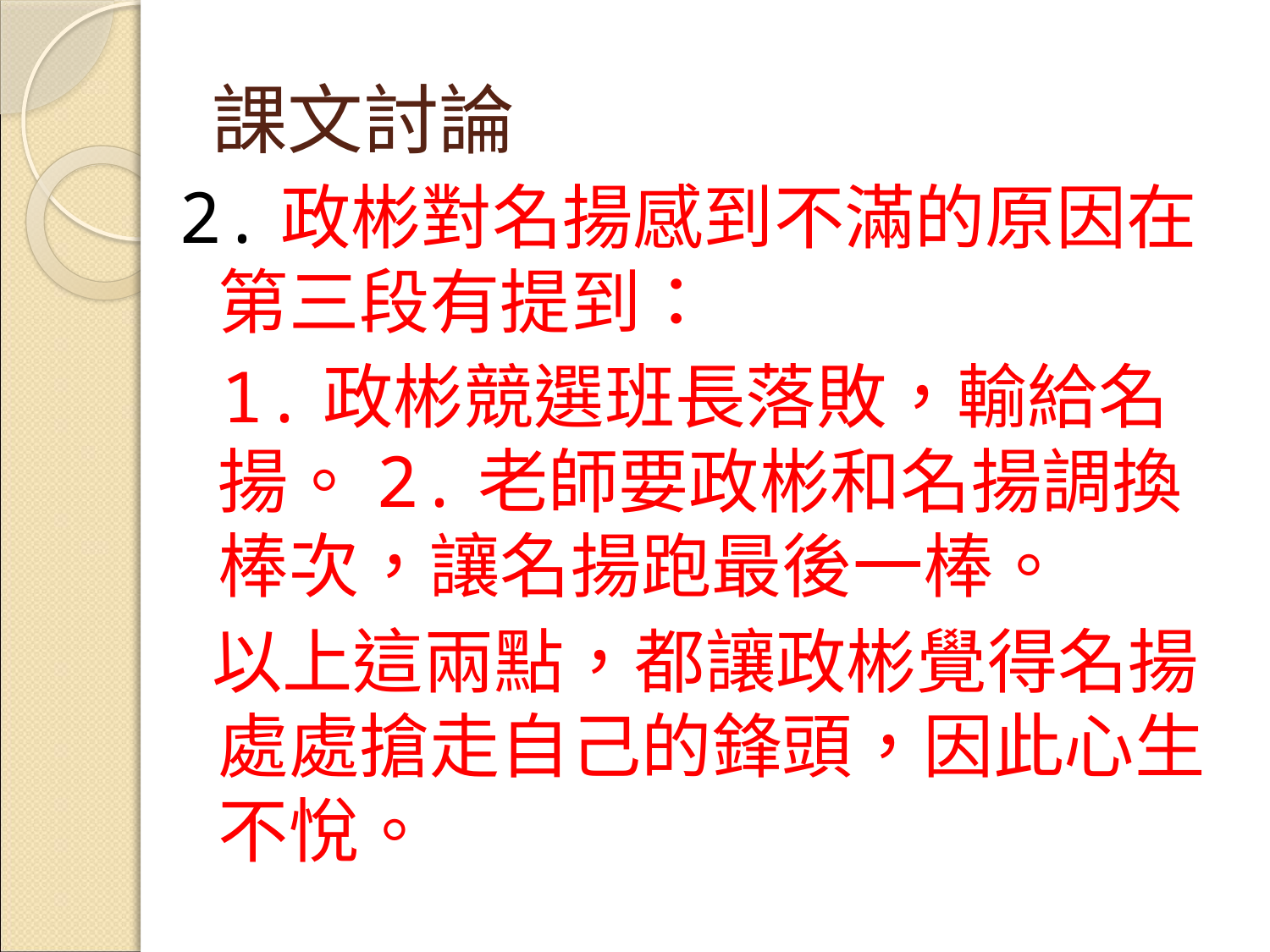

課文討論
2.政彬對名揚感到不滿的原因在第三段有提到：
 1.政彬競選班長落敗，輸給名揚。2.老師要政彬和名揚調換棒次，讓名揚跑最後一棒。
 以上這兩點，都讓政彬覺得名揚處處搶走自己的鋒頭，因此心生不悅。